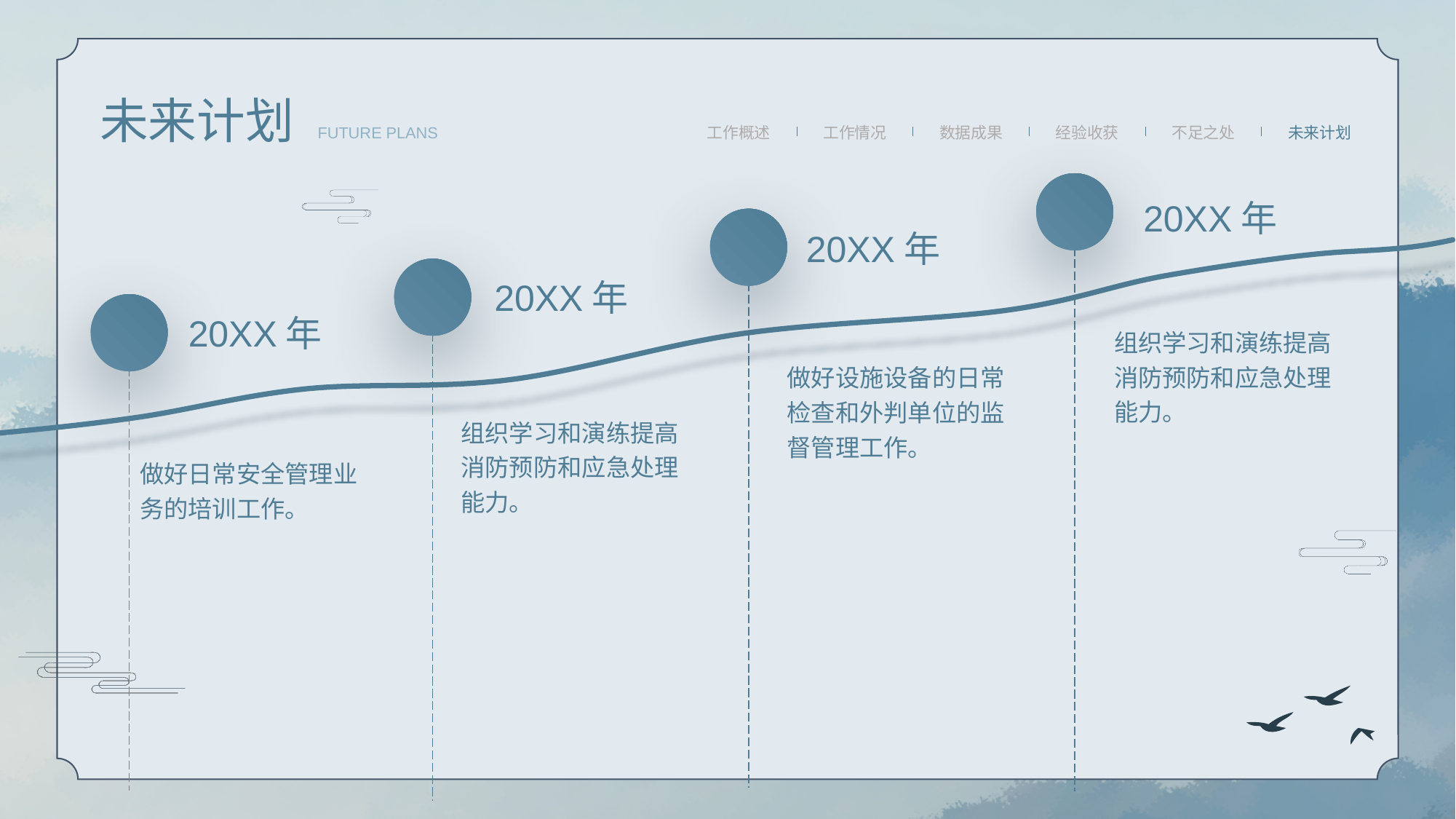

未来计划
FUTURE PLANS
工作概述
工作情况
数据成果
经验收获
不足之处
未来计划

20XX年

20XX年

20XX年

20XX年
组织学习和演练提⾼消防预防和应急处理能⼒。
做好设施设备的⽇常检查和外判单位的监督管理⼯作。
组织学习和演练提⾼消防预防和应急处理能⼒。
做好⽇常安全管理业务的培训⼯作。